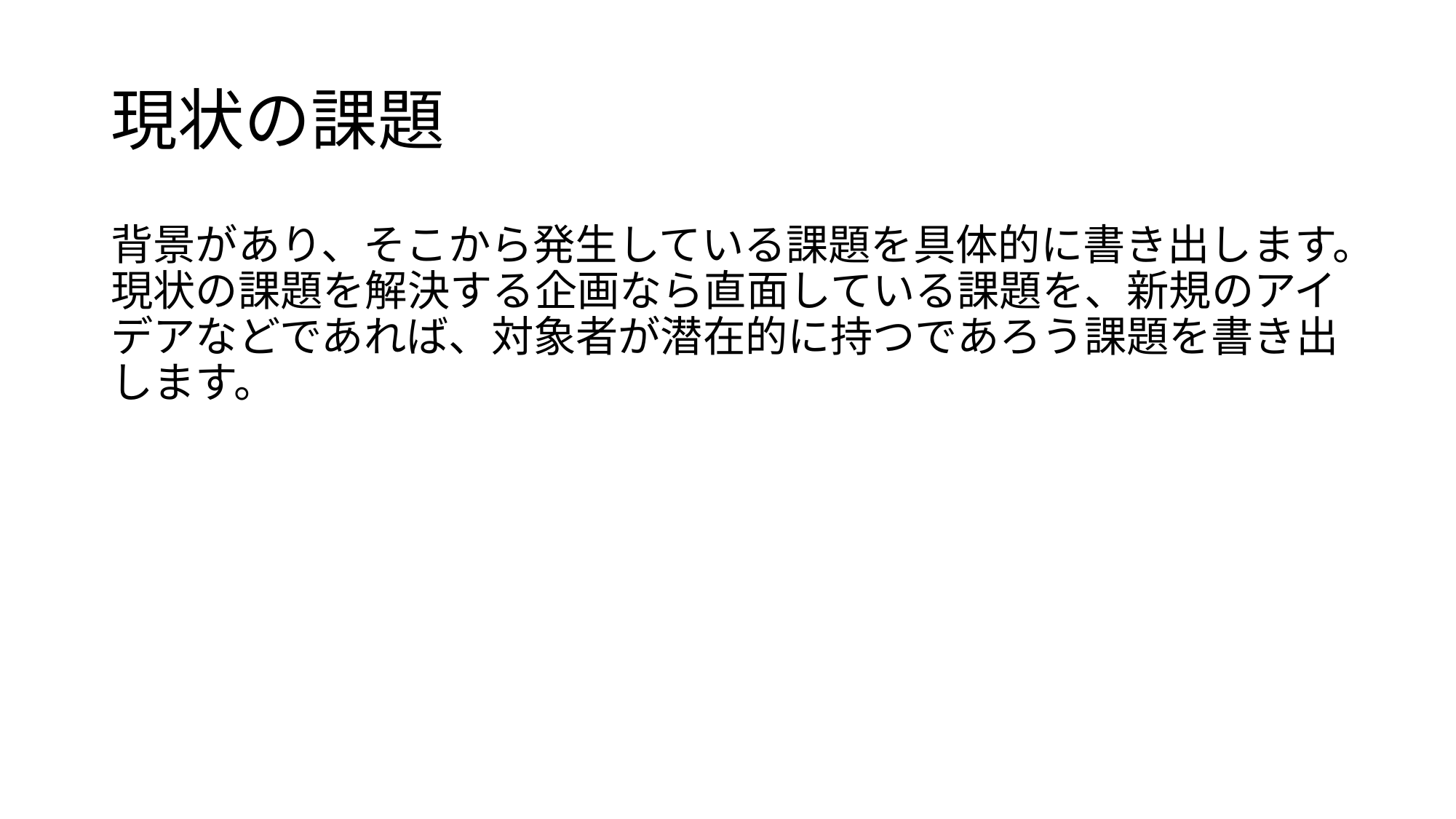

# 現状の課題
背景があり、そこから発生している課題を具体的に書き出します。現状の課題を解決する企画なら直面している課題を、新規のアイデアなどであれば、対象者が潜在的に持つであろう課題を書き出します。